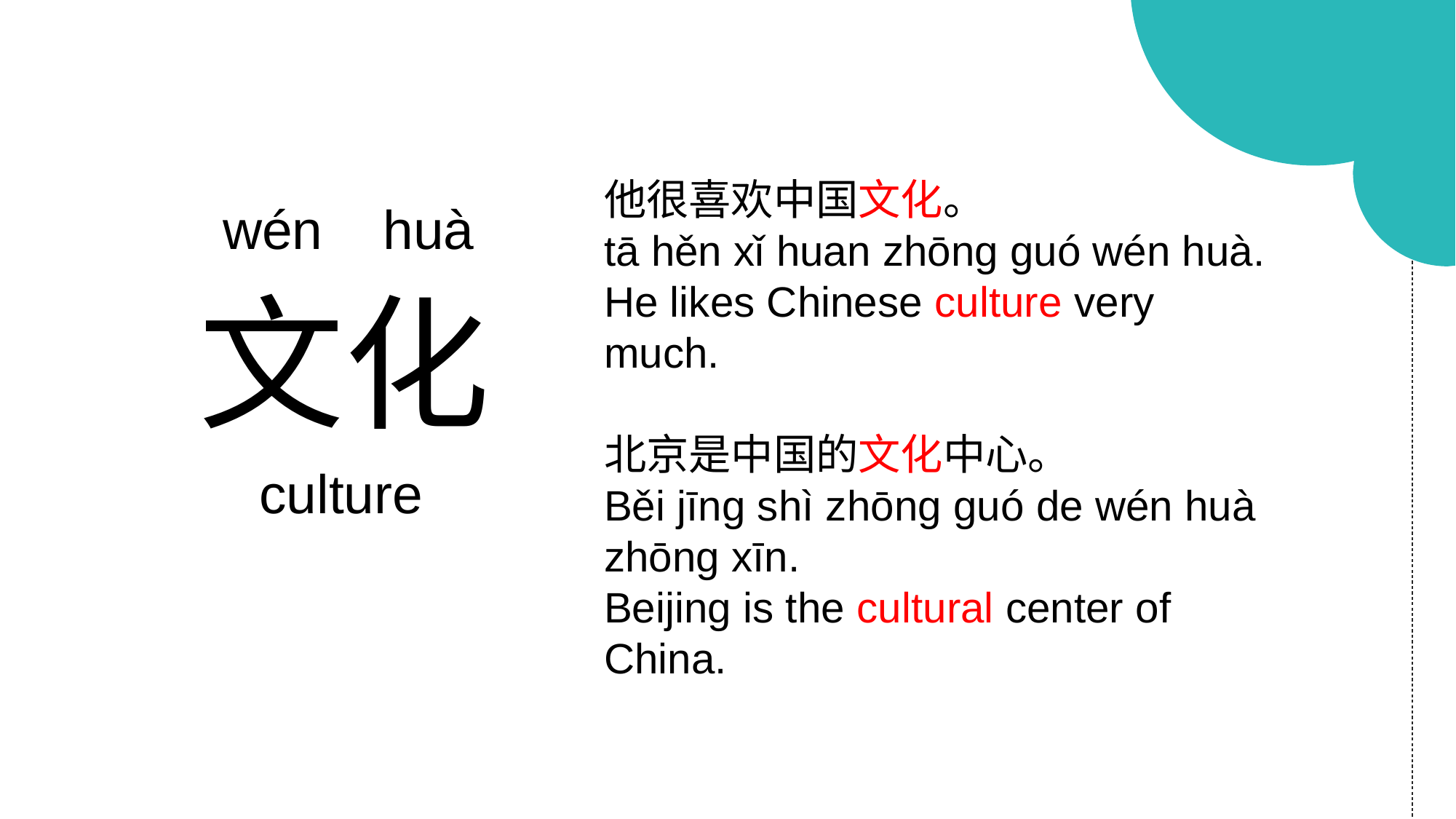

他很喜欢中国文化。
tā hěn xǐ huan zhōng guó wén huà.
He likes Chinese culture very much.

北京是中国的文化中心。
Běi jīng shì zhōng guó de wén huà zhōng xīn.
Beijing is the cultural center of China.
 wén    huà
文化
    culture